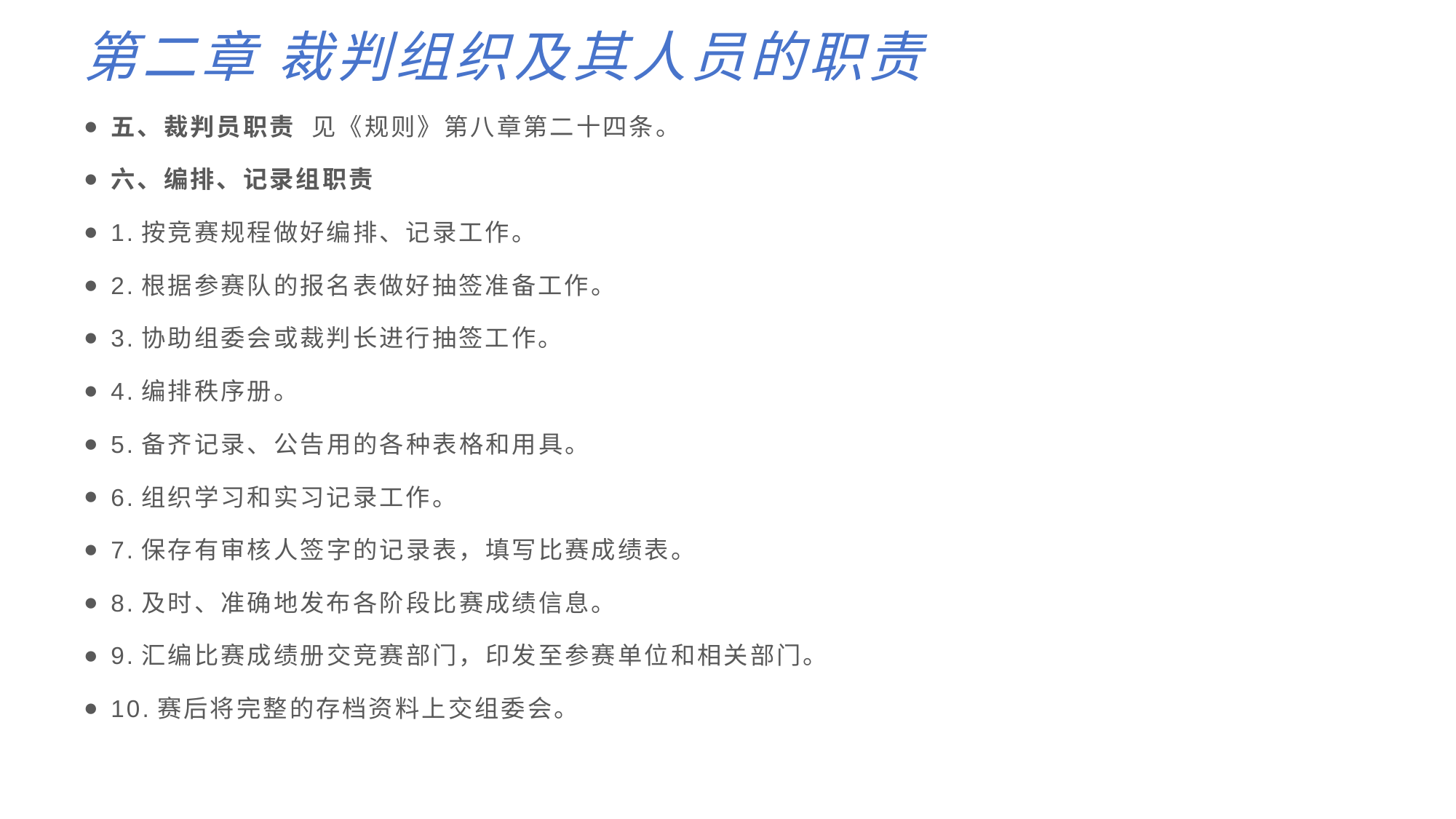

# 第二章 裁判组织及其人员的职责
五、裁判员职责  见《规则》第八章第二十四条。
六、编排、记录组职责
1.按竞赛规程做好编排、记录工作。
2.根据参赛队的报名表做好抽签准备工作。
3.协助组委会或裁判长进行抽签工作。
4.编排秩序册。
5.备齐记录、公告用的各种表格和用具。
6.组织学习和实习记录工作。
7.保存有审核人签字的记录表，填写比赛成绩表。
8.及时、准确地发布各阶段比赛成绩信息。
9.汇编比赛成绩册交竞赛部门，印发至参赛单位和相关部门。
10.赛后将完整的存档资料上交组委会。